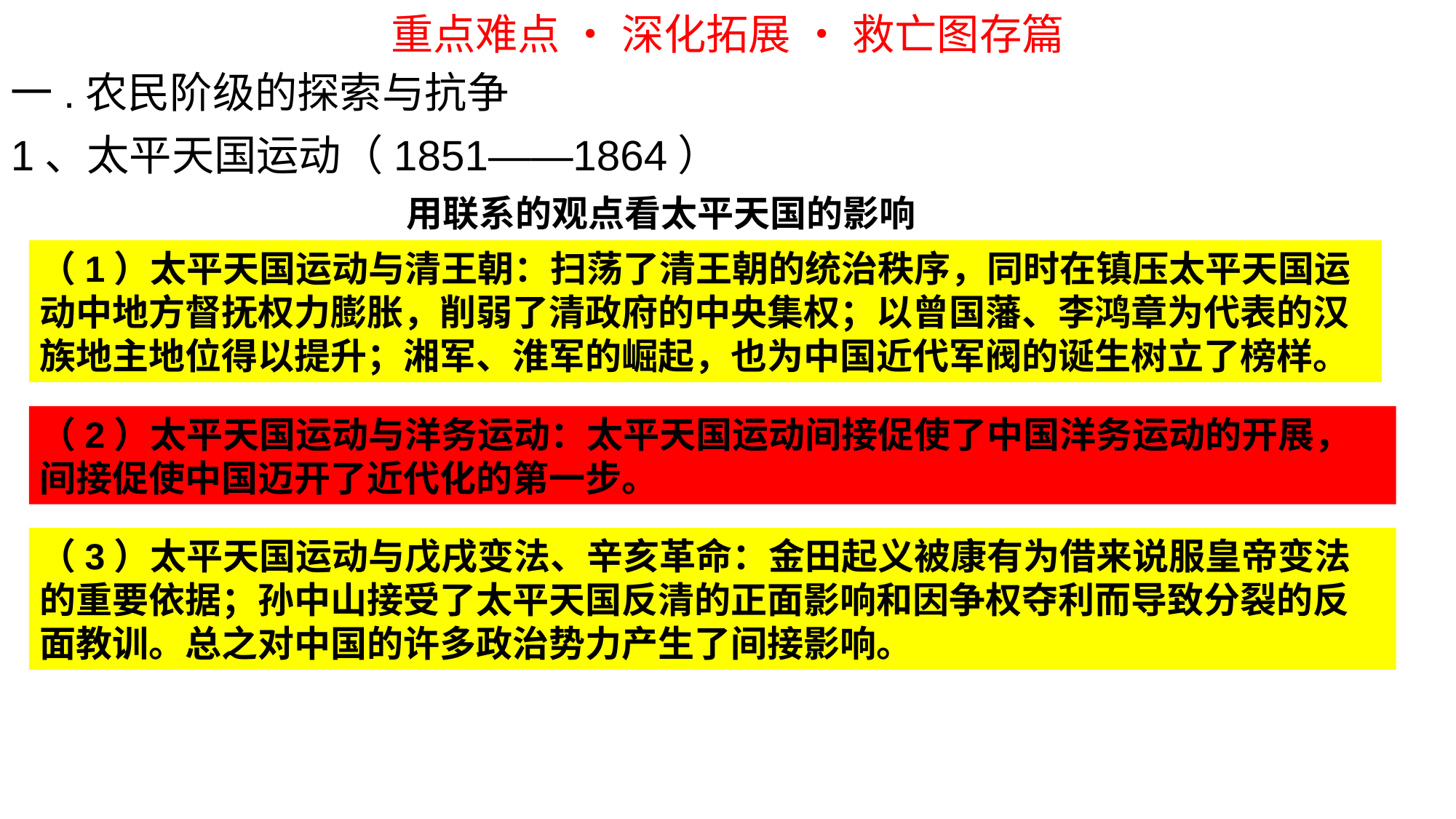

重点难点 • 深化拓展 • 救亡图存篇

一.农民阶级的探索与抗争
1、太平天国运动（1851——1864）
用联系的观点看太平天国的影响
（1）太平天国运动与清王朝：扫荡了清王朝的统治秩序，同时在镇压太平天国运动中地方督抚权力膨胀，削弱了清政府的中央集权；以曾国藩、李鸿章为代表的汉族地主地位得以提升；湘军、淮军的崛起，也为中国近代军阀的诞生树立了榜样。
（2）太平天国运动与洋务运动：太平天国运动间接促使了中国洋务运动的开展，间接促使中国迈开了近代化的第一步。
（3）太平天国运动与戊戌变法、辛亥革命：金田起义被康有为借来说服皇帝变法的重要依据；孙中山接受了太平天国反清的正面影响和因争权夺利而导致分裂的反面教训。总之对中国的许多政治势力产生了间接影响。